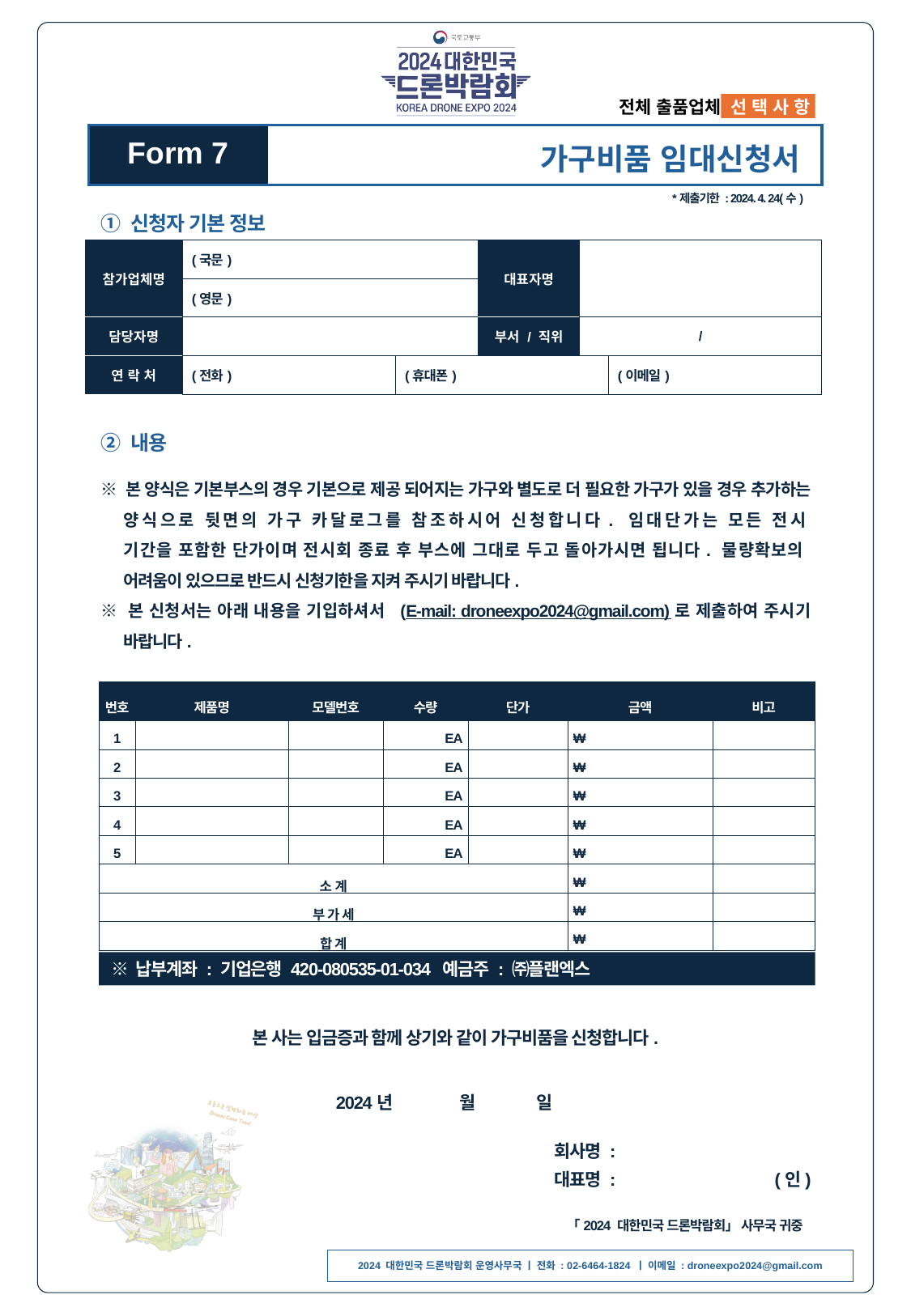

전체 출품업체  선 택 사 항

가구비품 임대신청서
Form 7
*제출기한 : 2024. 4. 24(수)
① 신청자 기본 정보
| 참가업체명 | (국문) |  | 대표자명 |  |  |
| --- | --- | --- | --- | --- | --- |
|  | (영문) |  |  |  |  |
| 담당자명 |  |  | 부서 / 직위 | / |  |
| 연 락 처 | (전화) | (휴대폰) |  |  | (이메일) |
② 내용
※ 본 양식은 기본부스의 경우 기본으로 제공 되어지는 가구와 별도로 더 필요한 가구가 있을 경우 추가하는 양식으로 뒷면의 가구 카달로그를 참조하시어 신청합니다. 임대단가는 모든 전시
기간을 포함한 단가이며 전시회 종료 후 부스에 그대로 두고 돌아가시면 됩니다. 물량확보의
어려움이 있으므로 반드시 신청기한을 지켜 주시기 바랍니다.
※ 본 신청서는 아래 내용을 기입하셔서  (E-mail: droneexpo2024@gmail.com)로 제출하여 주시기 바랍니다.
| 번호 | 제품명 | 모델번호 | 수량 | 단가 | 금액 | 비고 |
| --- | --- | --- | --- | --- | --- | --- |
| 1 |  |  | EA |  | ₩ |  |
| 2 |  |  | EA |  | ₩ |  |
| 3 |  |  | EA |  | ₩ |  |
| 4 |  |  | EA |  | ₩ |  |
| 5 |  |  | EA |  | ₩ |  |
| 소 계 |  |  |  |  | ₩ |  |
| 부 가 세 |  |  |  |  | ₩ |  |
| 합 계 |  |  |  |  | ₩ |  |
※ 납부계좌 : 기업은행 420-080535-01-034  예금주 : ㈜플랜엑스
본 사는 입금증과 함께 상기와 같이 가구비품을 신청합니다.
2024년
월
일
회사명 :
대표명 :
(인)
「2024 대한민국 드론박람회」 사무국 귀중
2024 대한민국 드론박람회 운영사무국 ㅣ 전화 : 02-6464-1824 ㅣ 이메일 : droneexpo2024@gmail.com